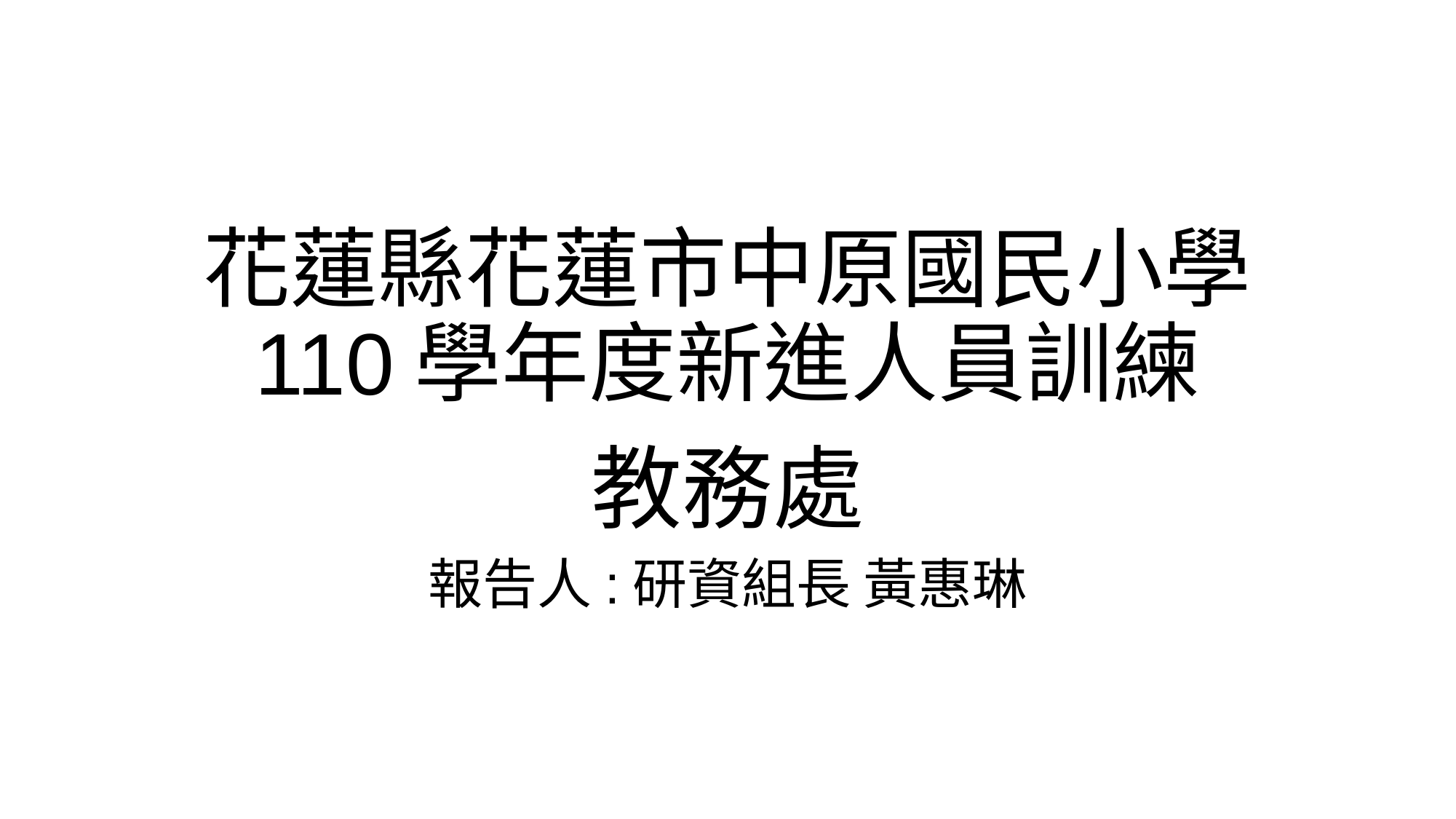

# 花蓮縣花蓮市中原國民小學 110學年度新進人員訓練
教務處
報告人:研資組長 黃惠琳